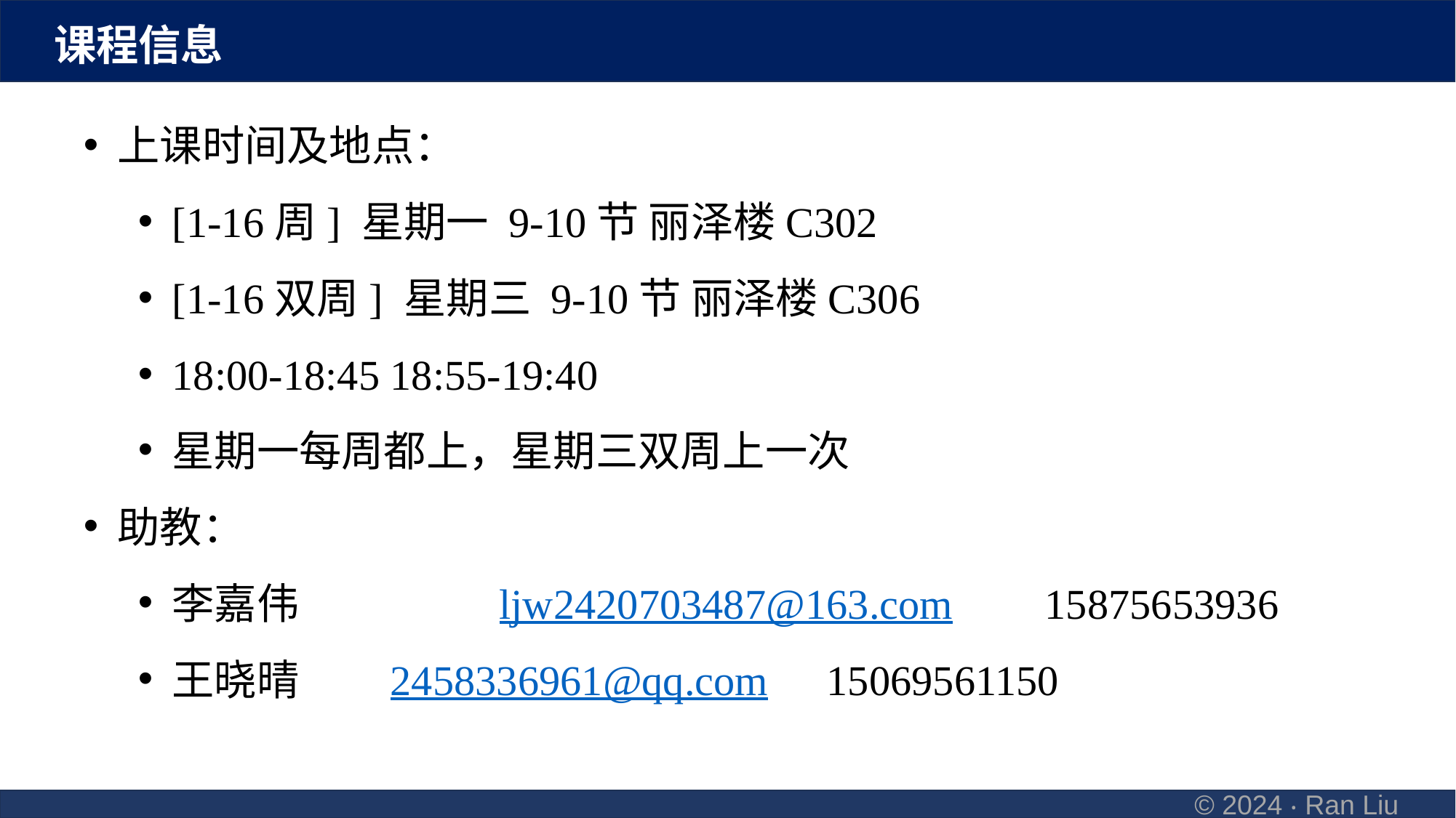

课程信息
上课时间及地点：
[1-16周] 星期一 9-10节 丽泽楼C302
[1-16双周] 星期三 9-10节 丽泽楼C306
18:00-18:45	18:55-19:40
星期一每周都上，星期三双周上一次
助教：
李嘉伟		ljw2420703487@163.com	15875653936
王晓晴 	2458336961@qq.com	15069561150